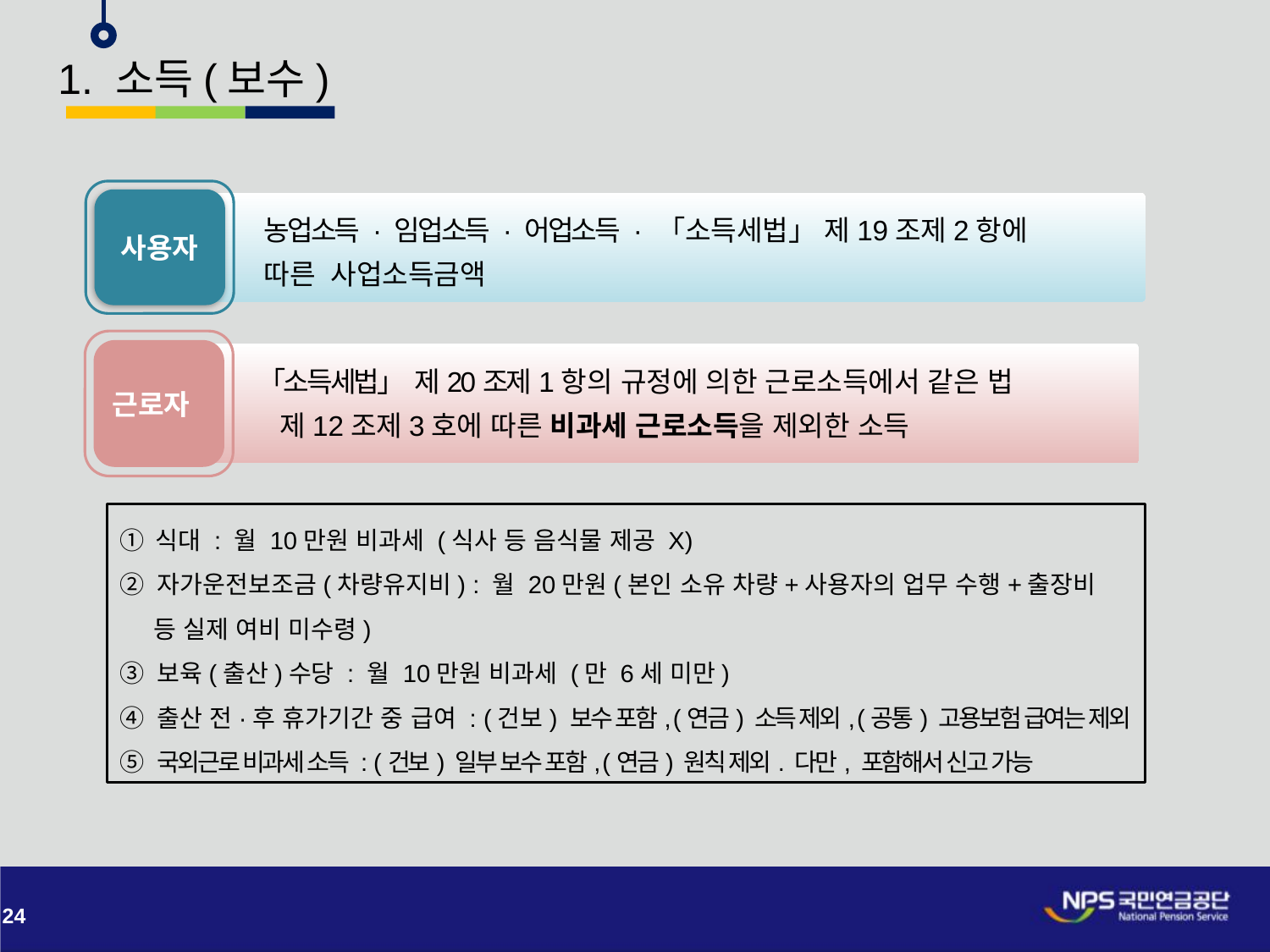

1. 소득(보수)

사용자

농업소득 · 임업소득 · 어업소득 · 「소득세법」 제19조제2항에
따른  사업소득금액

근로자

「소득세법」  제20조제1항의 규정에 의한 근로소득에서 같은 법
  제12조제3호에 따른 비과세 근로소득을 제외한 소득
① 식대 : 월 10만원 비과세 (식사 등 음식물 제공 X)
② 자가운전보조금(차량유지비) : 월 20만원(본인 소유 차량+사용자의 업무 수행+출장비
    등 실제 여비 미수령)
③ 보육(출산)수당 : 월 10만원 비과세 (만 6세 미만)
④ 출산 전·후 휴가기간 중 급여 : (건보) 보수 포함, (연금) 소득 제외, (공통) 고용보험 급여는 제외
⑤ 국외근로 비과세 소득 :  (건보) 일부 보수 포함, (연금) 원칙 제외. 다만, 포함해서 신고 가능
24